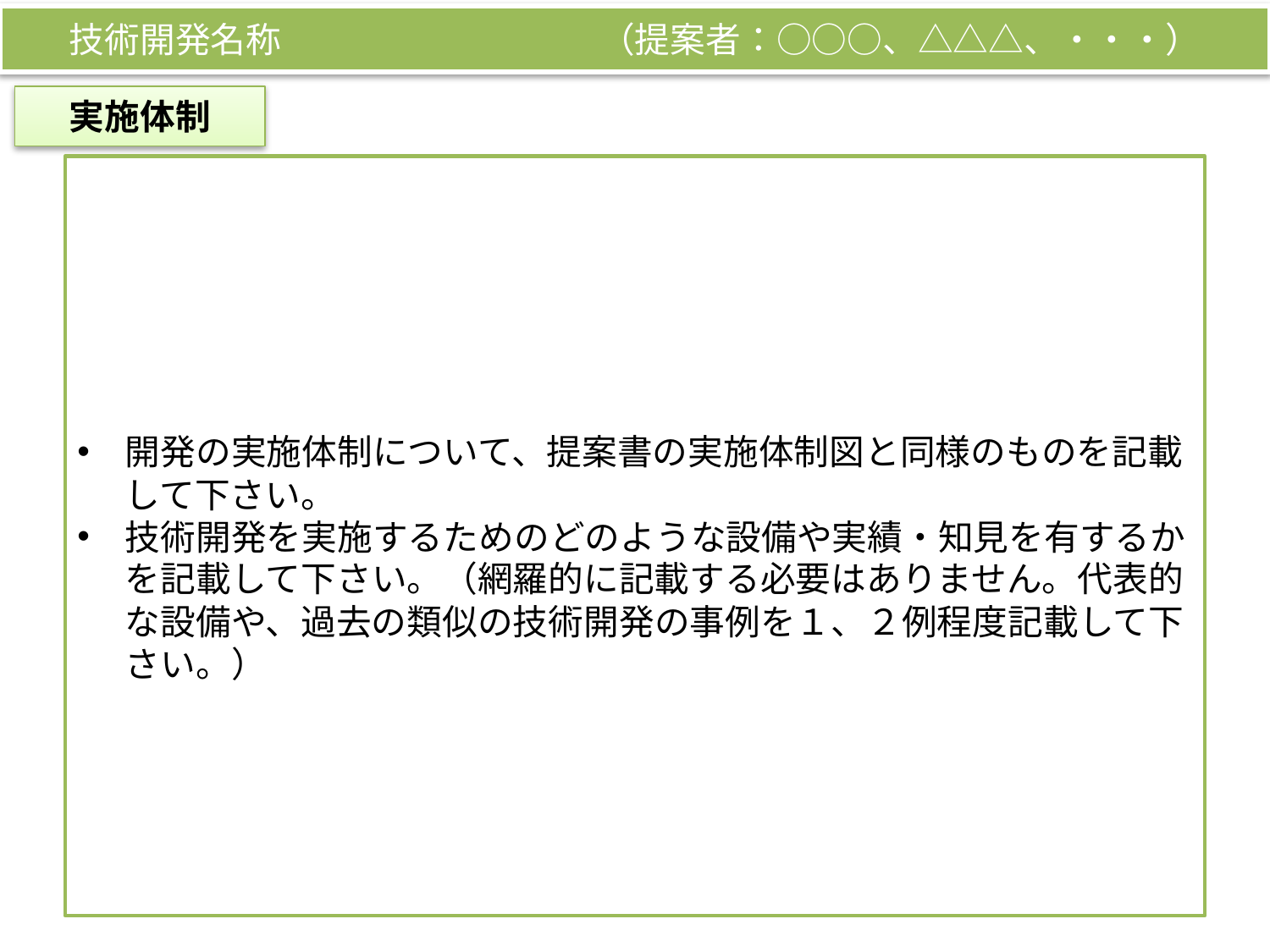

技術開発名称　　　　　　　　　（提案者：○○○、△△△、・・・）
実施体制

開発の実施体制について、提案書の実施体制図と同様のものを記載して下さい。
技術開発を実施するためのどのような設備や実績・知見を有するかを記載して下さい。（網羅的に記載する必要はありません。代表的な設備や、過去の類似の技術開発の事例を１、２例程度記載して下さい。）